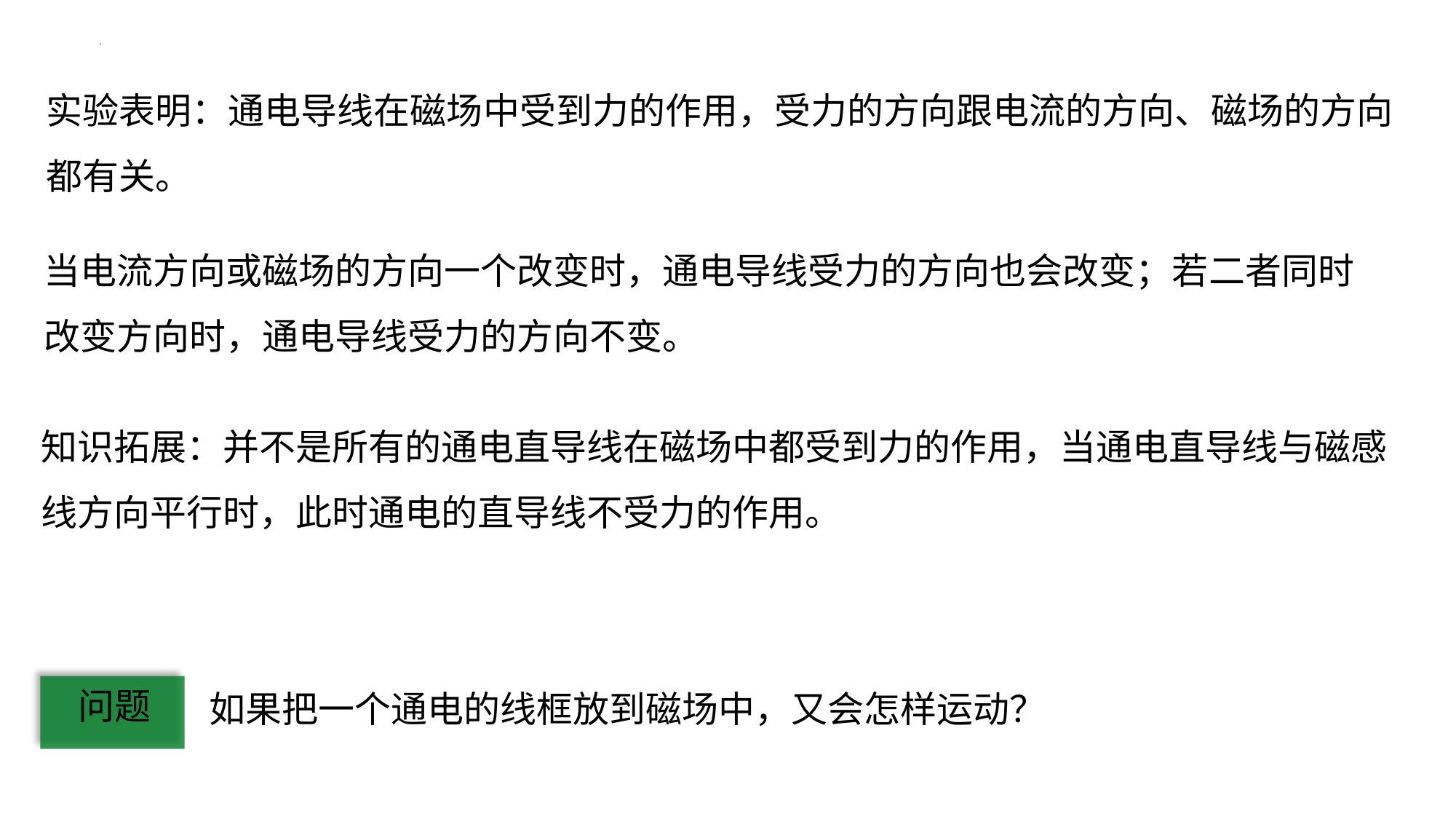

实验表明：通电导线在磁场中受到力的作用，受力的方向跟电流的方向、磁场的方向都有关。
当电流方向或磁场的方向一个改变时，通电导线受力的方向也会改变；若二者同时改变方向时，通电导线受力的方向不变。
知识拓展：并不是所有的通电直导线在磁场中都受到力的作用，当通电直导线与磁感线方向平行时，此时通电的直导线不受力的作用。

问题
如果把一个通电的线框放到磁场中，又会怎样运动？